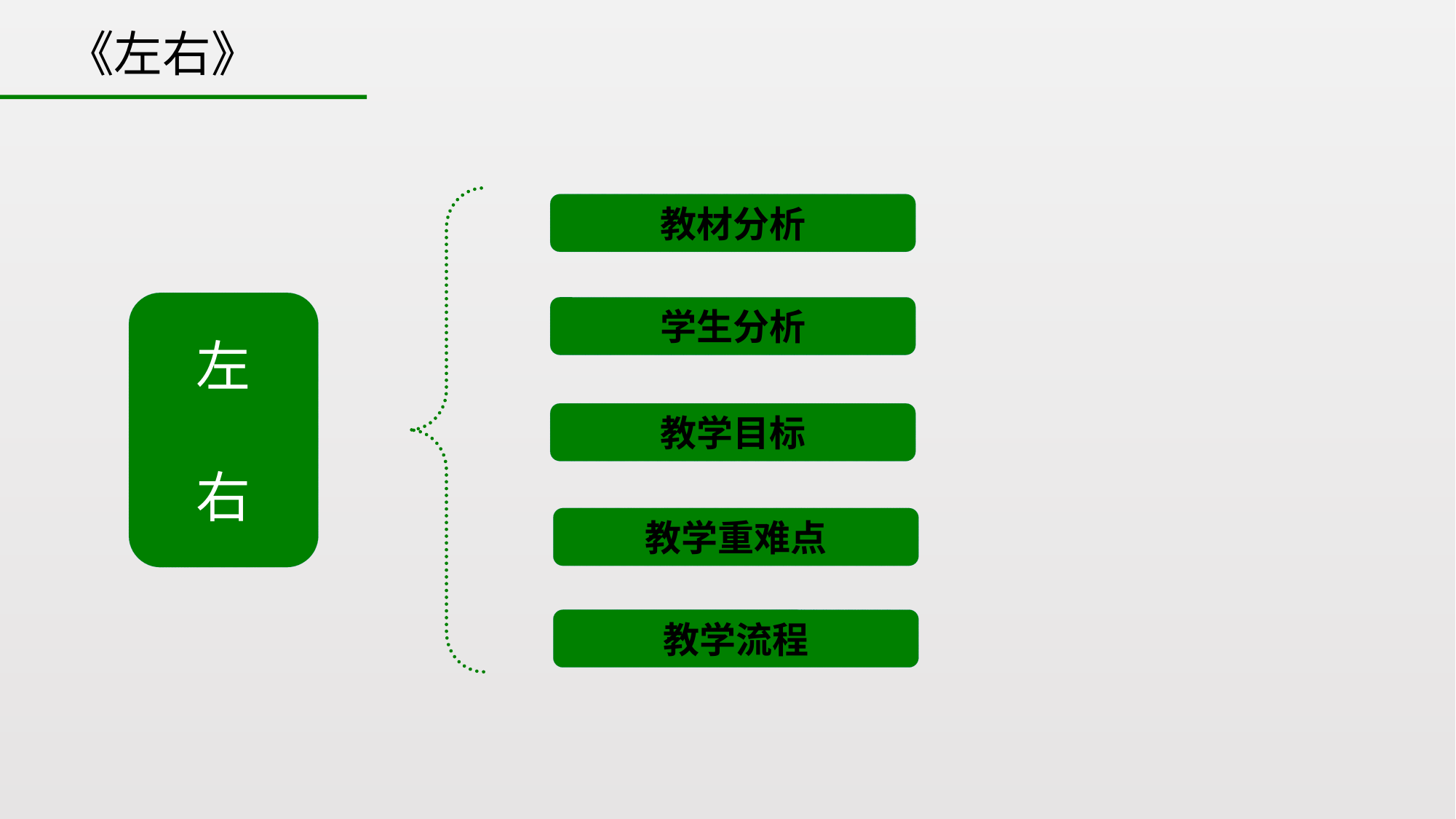

《左右》

教材分析
左

右
学生分析
教学目标
教学重难点
教学流程